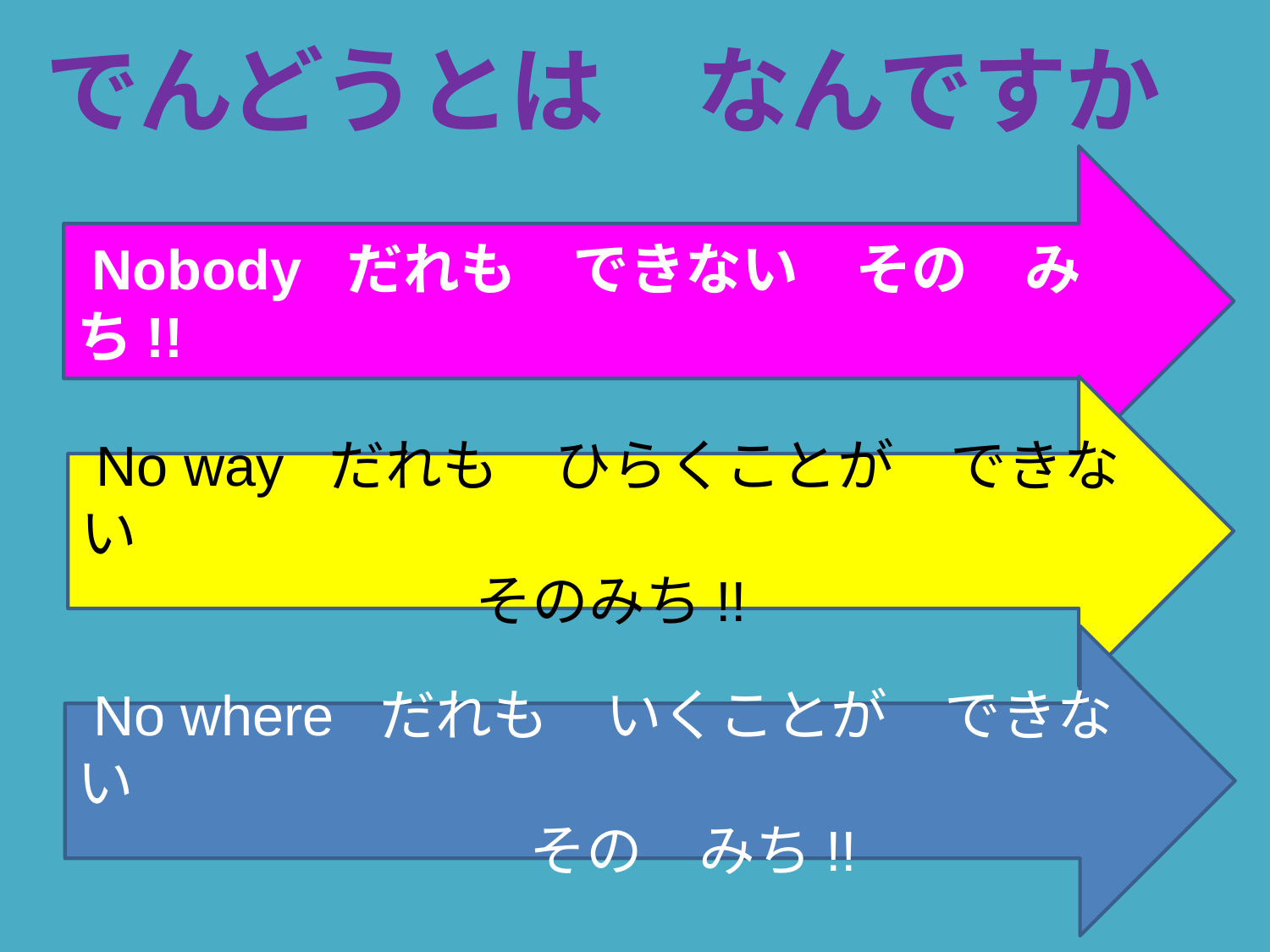

# でんどうとは　なんですか
 Nobody  だれも　できない　その　みち!!
 No way  だれも　ひらくことが　できない
　　　　　　　そのみち!!
 No where  だれも　いくことが　できない
　　　　　　　　その　みち!!